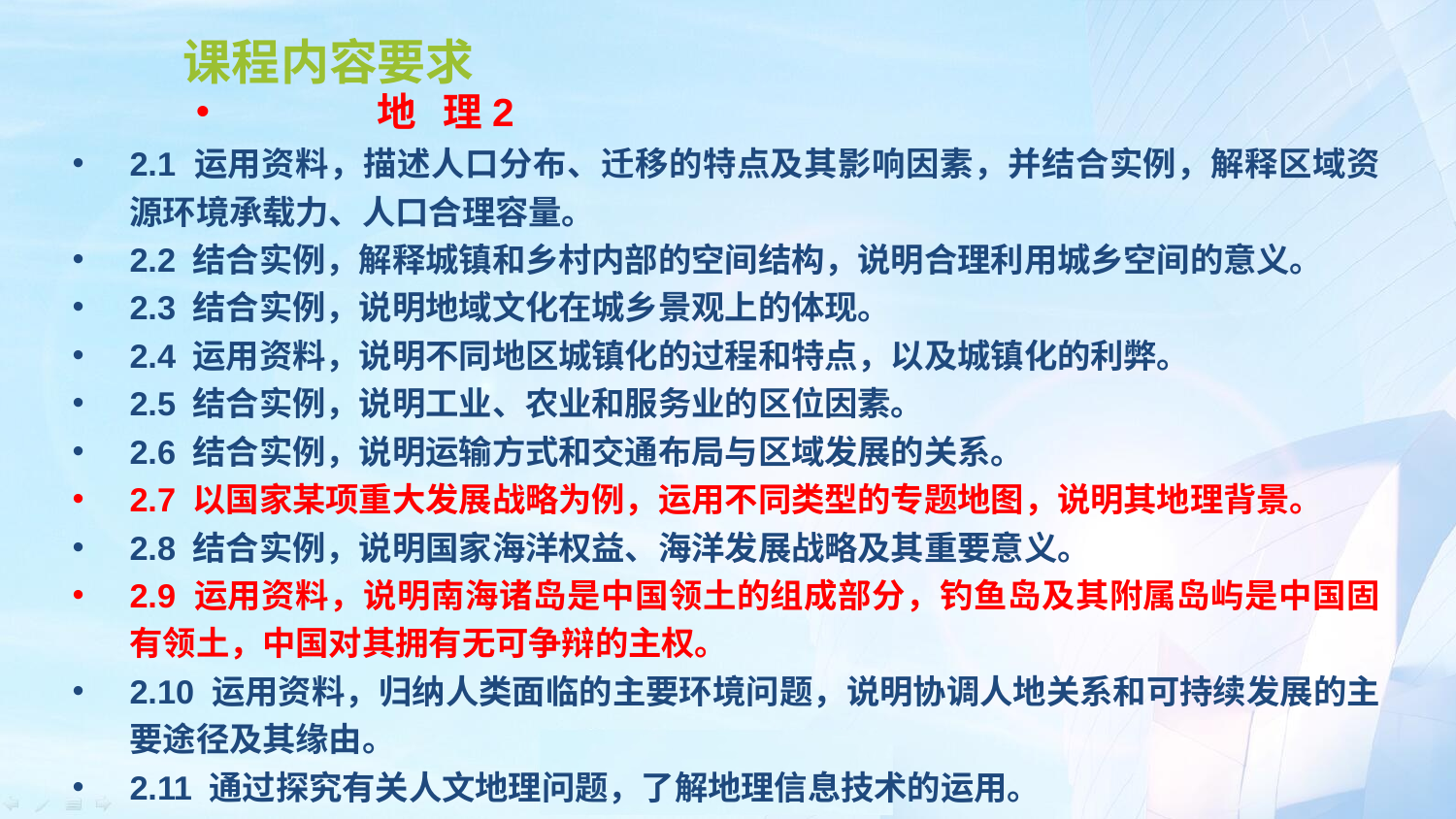

课程内容要求
             地   理2
2.1 运用资料，描述人口分布、迁移的特点及其影响因素，并结合实例，解释区域资源环境承载力、人口合理容量。
2.2 结合实例，解释城镇和乡村内部的空间结构，说明合理利用城乡空间的意义。
2.3 结合实例，说明地域文化在城乡景观上的体现。
2.4 运用资料，说明不同地区城镇化的过程和特点，以及城镇化的利弊。
2.5 结合实例，说明工业、农业和服务业的区位因素。
2.6 结合实例，说明运输方式和交通布局与区域发展的关系。
2.7 以国家某项重大发展战略为例，运用不同类型的专题地图，说明其地理背景。
2.8 结合实例，说明国家海洋权益、海洋发展战略及其重要意义。
2.9 运用资料，说明南海诸岛是中国领土的组成部分，钓鱼岛及其附属岛屿是中国固有领土，中国对其拥有无可争辩的主权。
2.10 运用资料，归纳人类面临的主要环境问题，说明协调人地关系和可持续发展的主要途径及其缘由。
2.11 通过探究有关人文地理问题，了解地理信息技术的运用。